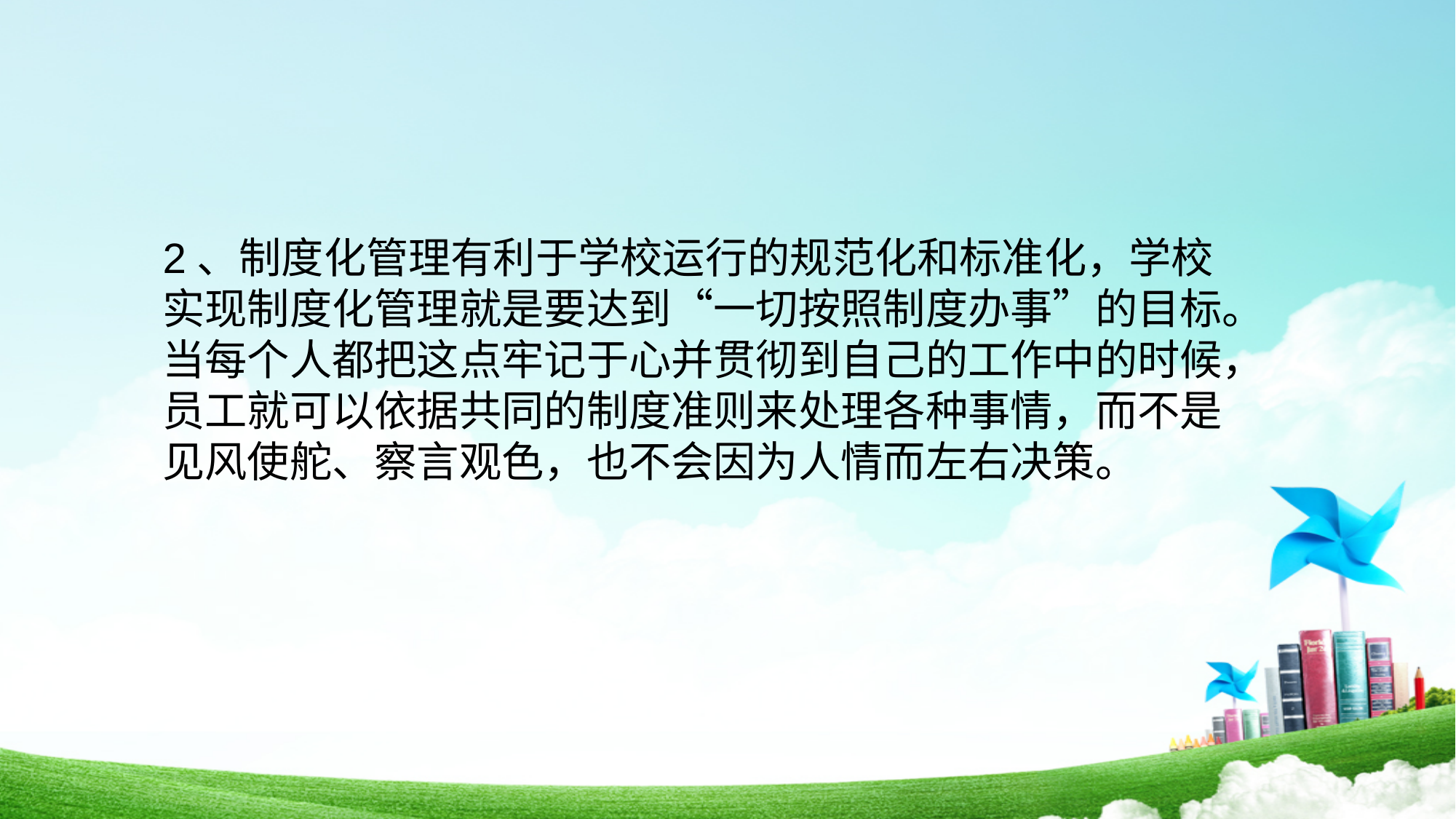

2、制度化管理有利于学校运行的规范化和标准化，学校实现制度化管理就是要达到“一切按照制度办事”的目标。当每个人都把这点牢记于心并贯彻到自己的工作中的时候，员工就可以依据共同的制度准则来处理各种事情，而不是见风使舵、察言观色，也不会因为人情而左右决策。